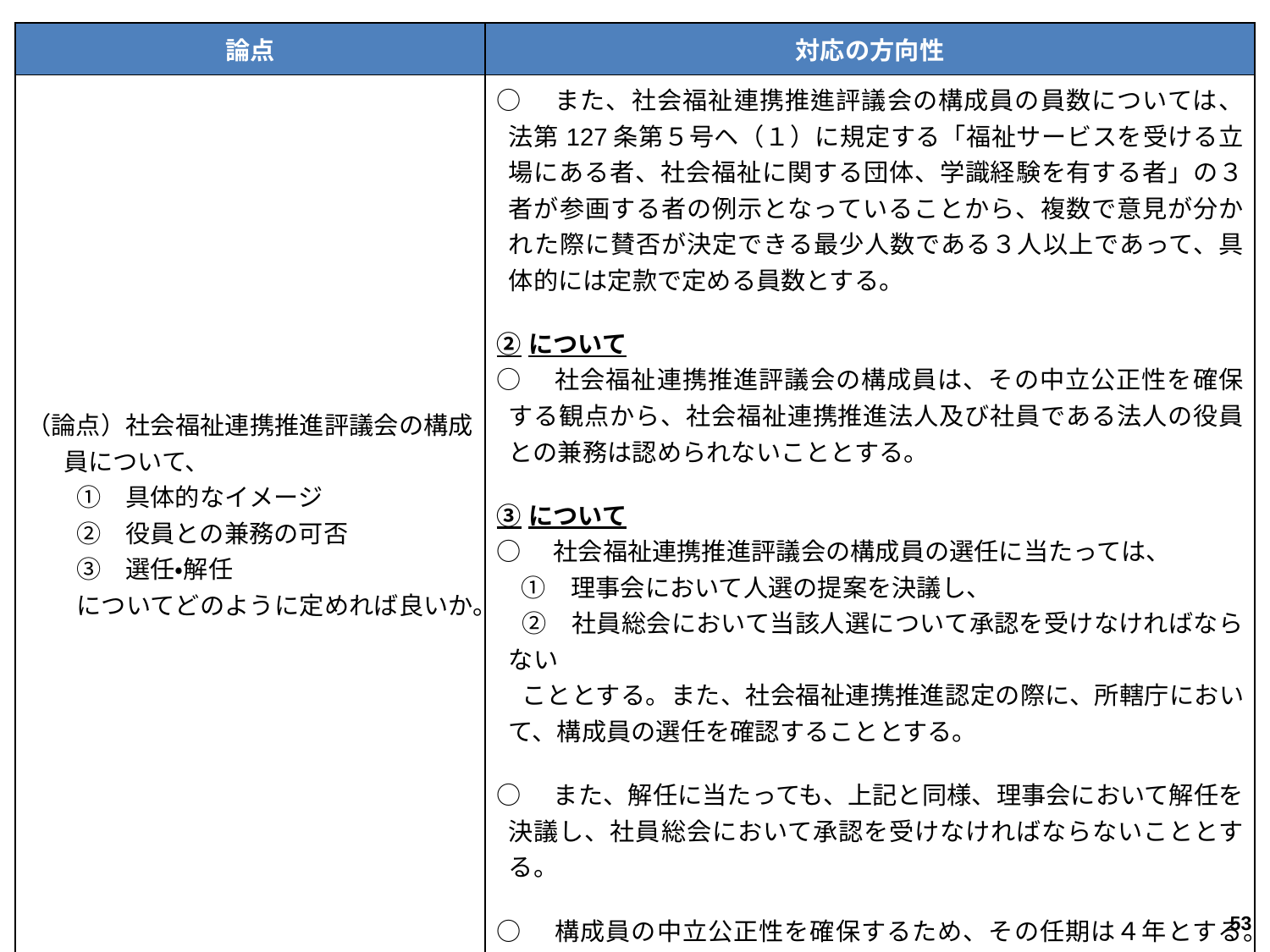

| 論点 | 対応の方向性 |
| --- | --- |
| （論点）社会福祉連携推進評議会の構成員について、 　　①　具体的なイメージ 　　②　役員との兼務の可否 　　③　選任・解任 　　についてどのように定めれば良いか。 | ○　また、社会福祉連携推進評議会の構成員の員数については、法第127条第５号ヘ（１）に規定する「福祉サービスを受ける立場にある者、社会福祉に関する団体、学識経験を有する者」の３者が参画する者の例示となっていることから、複数で意見が分かれた際に賛否が決定できる最少人数である３人以上であって、具体的には定款で定める員数とする。 ②について ○　社会福祉連携推進評議会の構成員は、その中立公正性を確保する観点から、社会福祉連携推進法人及び社員である法人の役員との兼務は認められないこととする。 ③について ○　社会福祉連携推進評議会の構成員の選任に当たっては、 　①　理事会において人選の提案を決議し、 　②　社員総会において当該人選について承認を受けなければならない 　こととする。また、社会福祉連携推進認定の際に、所轄庁において、構成員の選任を確認することとする。 ○　また、解任に当たっても、上記と同様、理事会において解任を決議し、社員総会において承認を受けなければならないこととする。 ○　構成員の中立公正性を確保するため、その任期は４年とする。 |
53